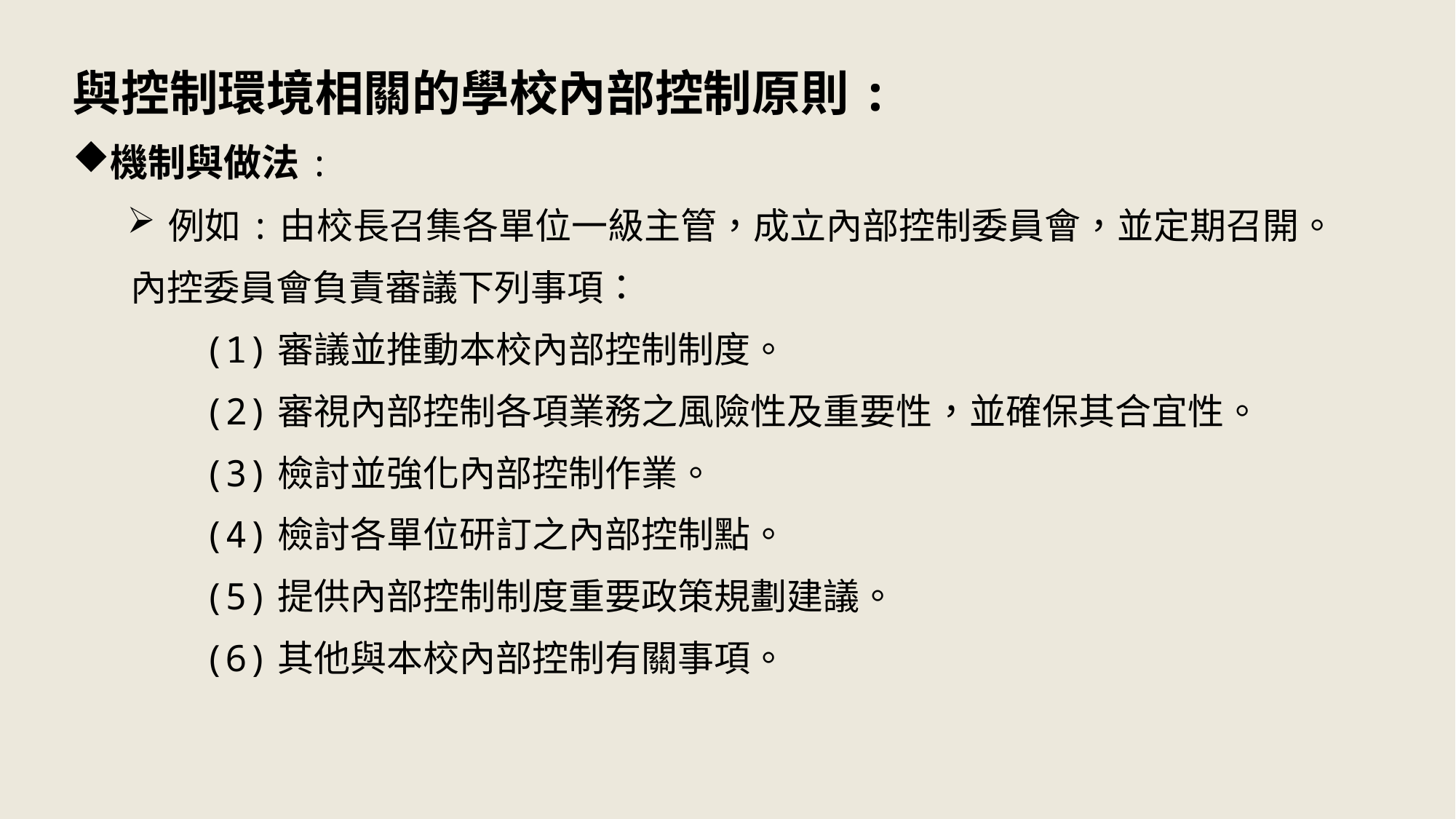

與控制環境相關的學校內部控制原則:
機制與做法:
例如:由校長召集各單位一級主管，成立內部控制委員會，並定期召開。
      內控委員會負責審議下列事項：
      (1)審議並推動本校內部控制制度。
      (2)審視內部控制各項業務之風險性及重要性，並確保其合宜性。
      (3)檢討並強化內部控制作業。
      (4)檢討各單位研訂之內部控制點。
      (5)提供內部控制制度重要政策規劃建議。
      (6)其他與本校內部控制有關事項。